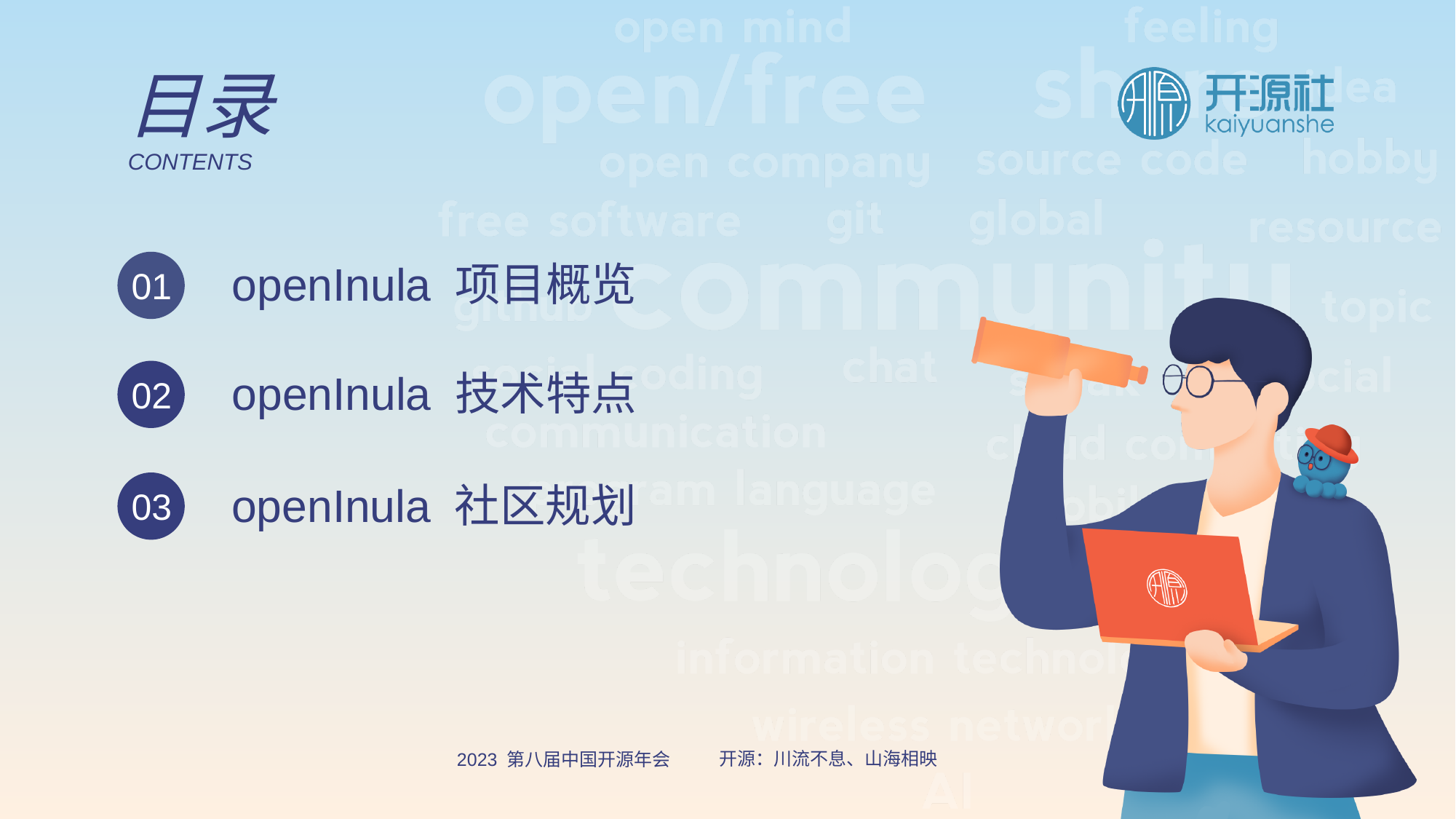

目录
CONTENTS

openInula 项目概览
01

openInula 技术特点
02

openInula 社区规划
03